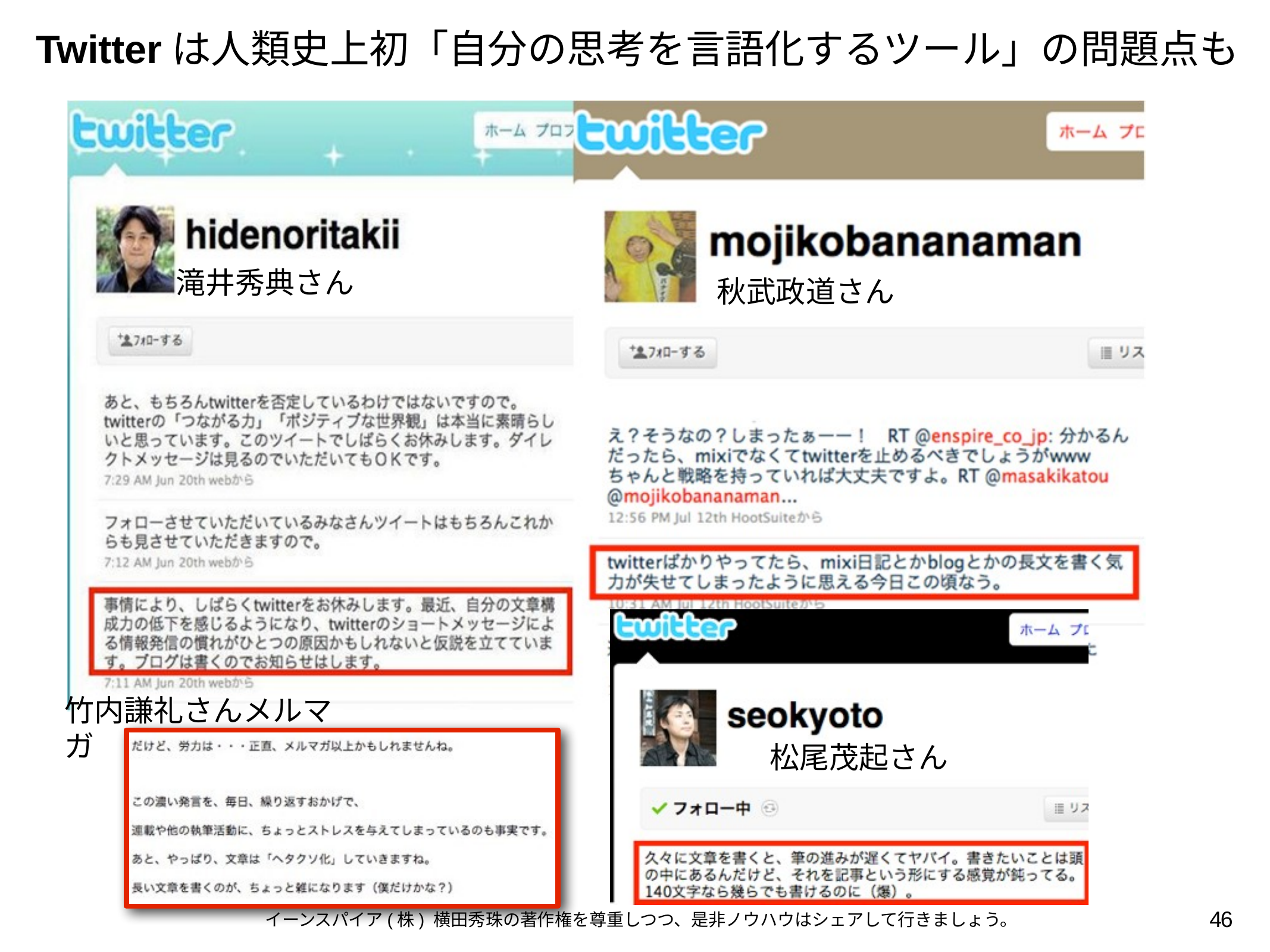

# Twitterは人類史上初「自分の思考を言語化するツール」の問題点も

滝井秀典さん
秋武政道さん

竹内謙礼さんメルマガ

松尾茂起さん
46
イーンスパイア(株) 横田秀珠の著作権を尊重しつつ、是非ノウハウはシェアして行きましょう。